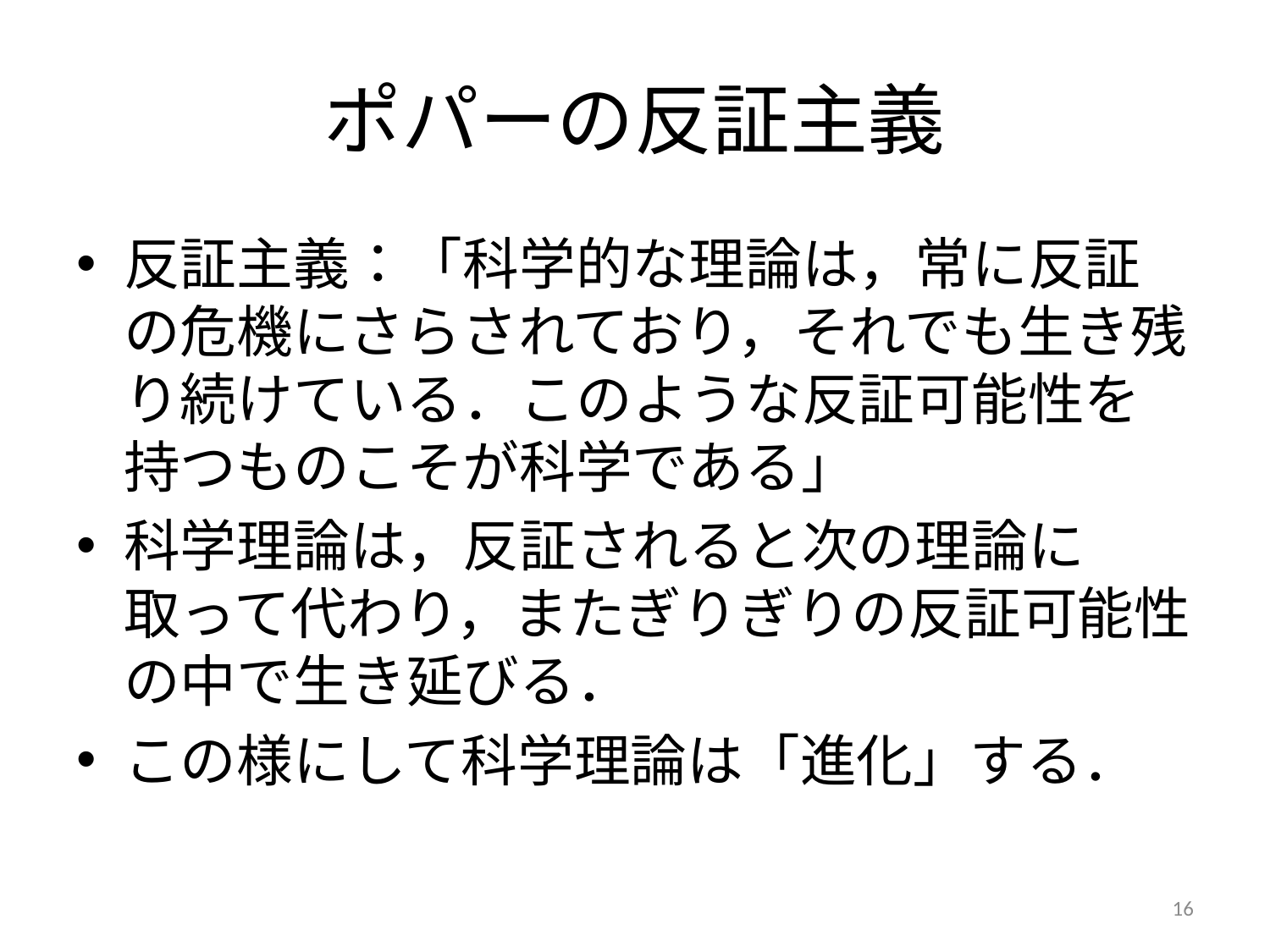

# ポパーの反証主義
反証主義：「科学的な理論は，常に反証の危機にさらされており，それでも生き残り続けている．このような反証可能性を持つものこそが科学である」
科学理論は，反証されると次の理論に取って代わり，またぎりぎりの反証可能性の中で生き延びる．
この様にして科学理論は「進化」する．

16